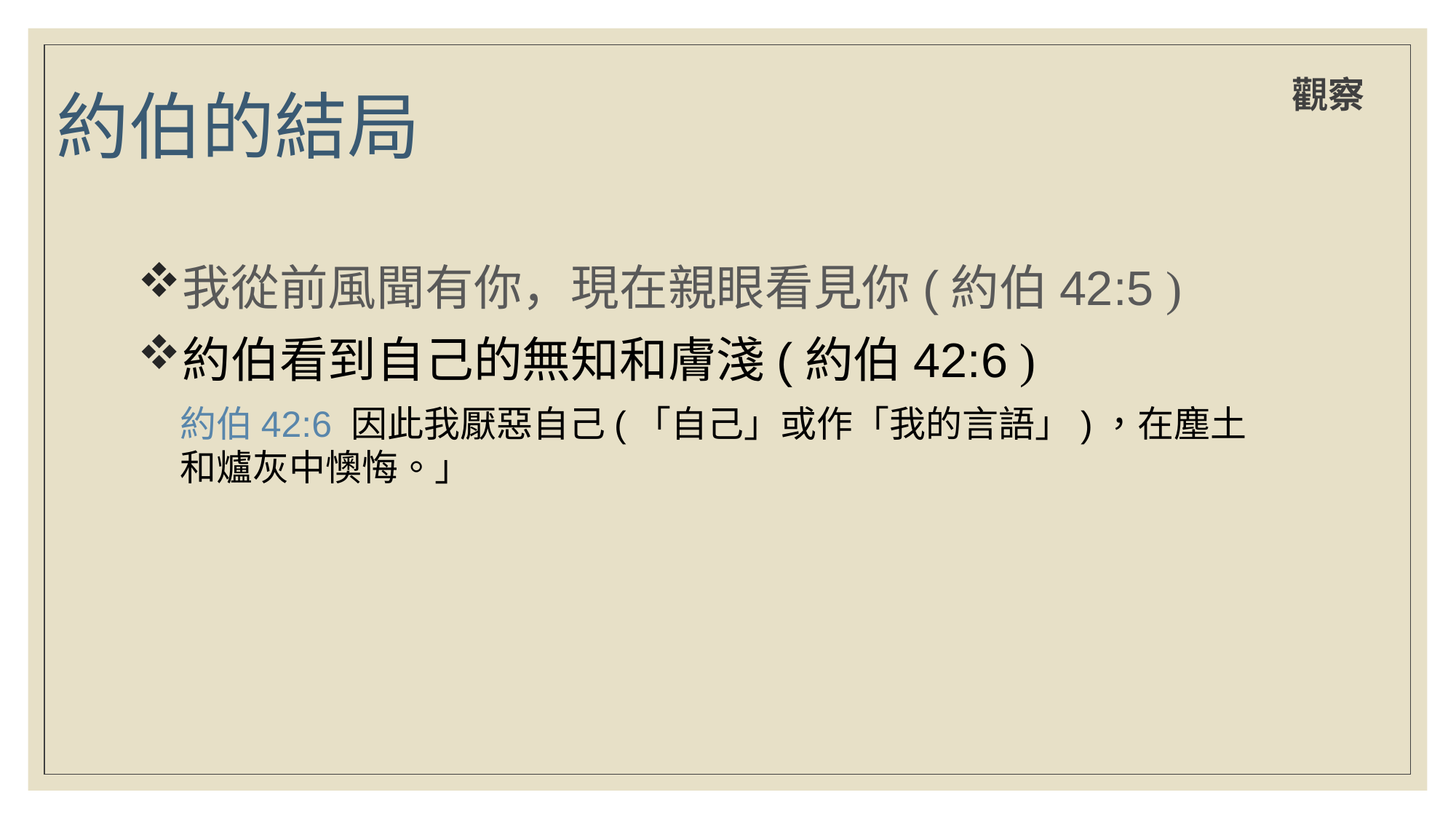

# 約伯的結局
觀察
我從前風聞有你，現在親眼看見你(約伯42:5 )
約伯看到自己的無知和膚淺(約伯42:6 )
約伯42:6 因此我厭惡自己(「自己」或作「我的言語」)，在塵土和爐灰中懊悔。」